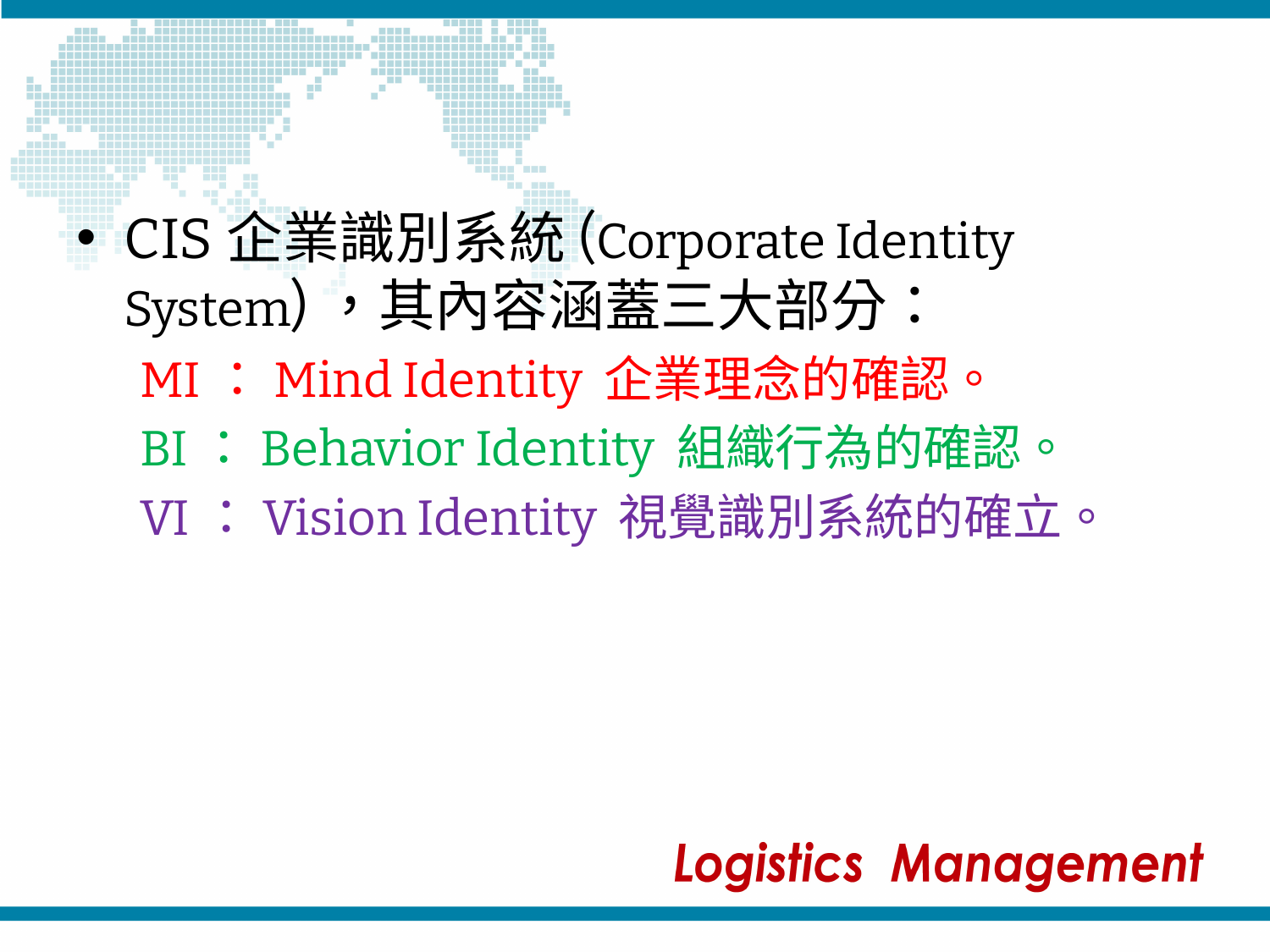

#
CIS企業識別系統(Corporate Identity System)，其內容涵蓋三大部分：
MI：Mind Identity 企業理念的確認。
BI：Behavior Identity 組織行為的確認。
VI：Vision Identity 視覺識別系統的確立。